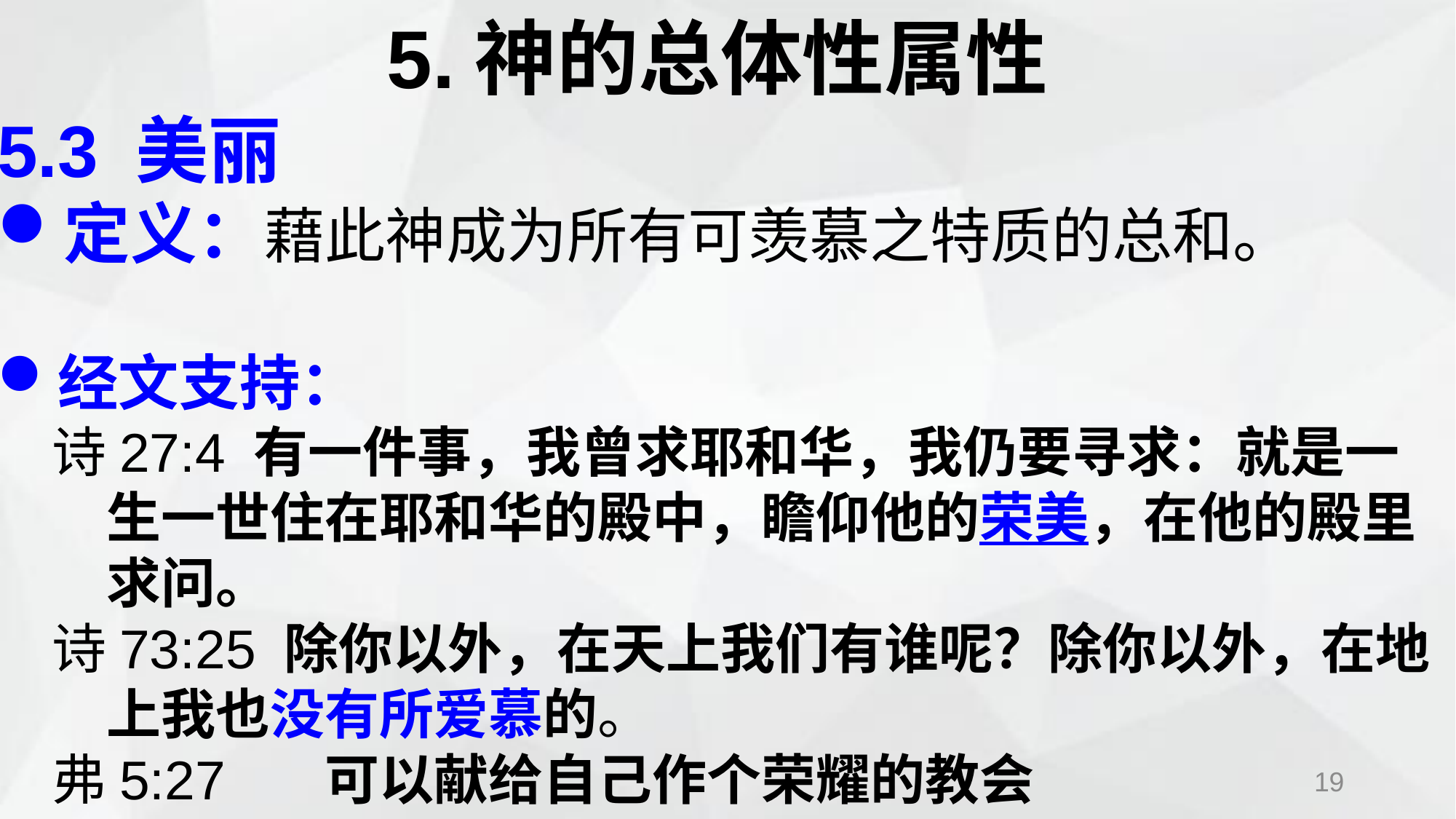

5.神的总体性属性
5.3 美丽
定义：藉此神成为所有可羡慕之特质的总和。

经文支持：
诗27:4 有一件事，我曾求耶和华，我仍要寻求：就是一生一世住在耶和华的殿中，瞻仰他的荣美，在他的殿里求问。
诗73:25 除你以外，在天上我们有谁呢？除你以外，在地上我也没有所爱慕的。
弗5:27	可以献给自己作个荣耀的教会
19